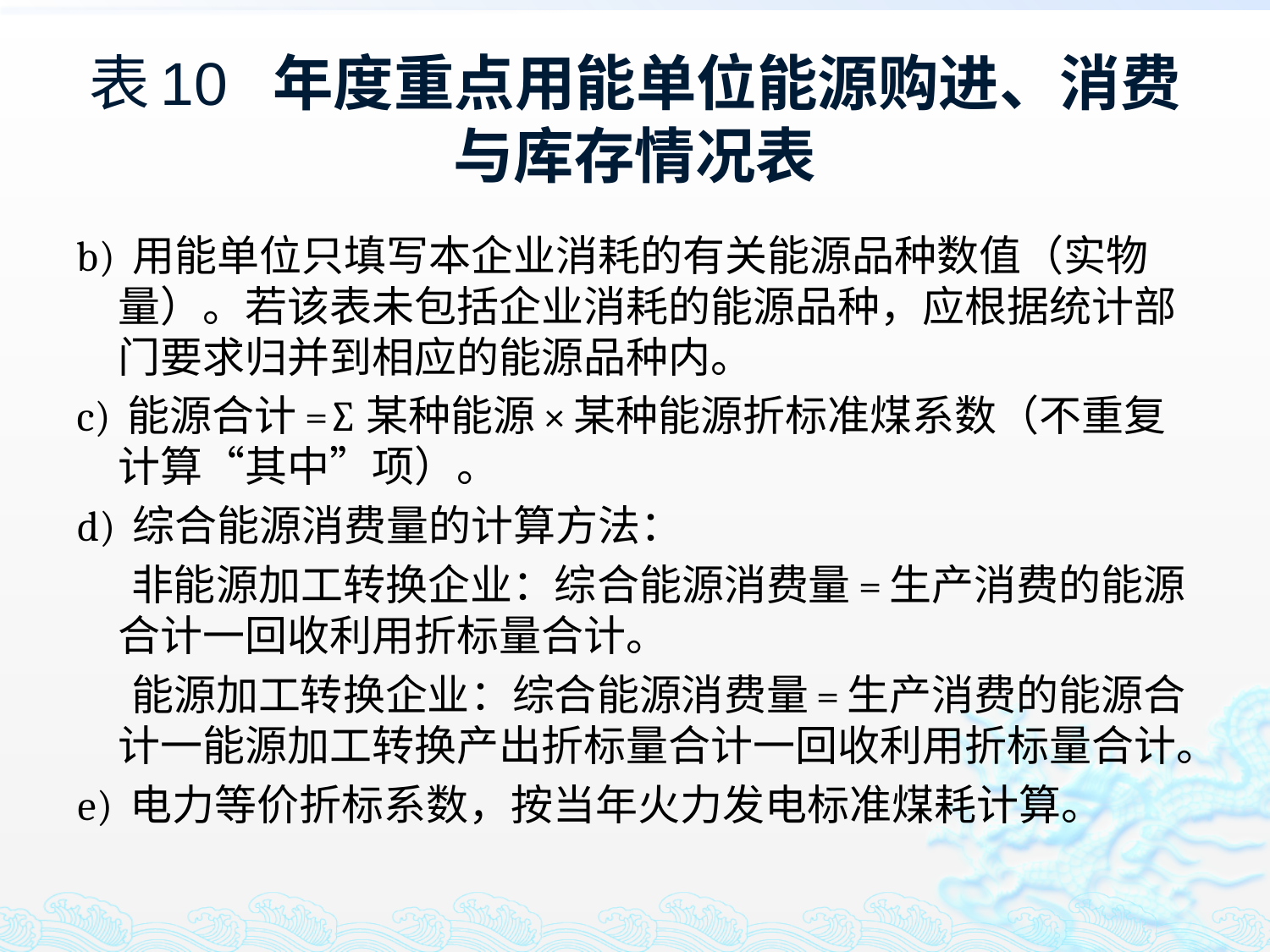

# 表10  年度重点用能单位能源购进、消费与库存情况表
b) 用能单位只填写本企业消耗的有关能源品种数值（实物量）。若该表未包括企业消耗的能源品种，应根据统计部门要求归并到相应的能源品种内。
c) 能源合计=∑某种能源×某种能源折标准煤系数（不重复计算“其中”项）。
d) 综合能源消费量的计算方法：
     非能源加工转换企业：综合能源消费量=生产消费的能源合计一回收利用折标量合计。
     能源加工转换企业：综合能源消费量=生产消费的能源合计一能源加工转换产出折标量合计一回收利用折标量合计。
e) 电力等价折标系数，按当年火力发电标准煤耗计算。